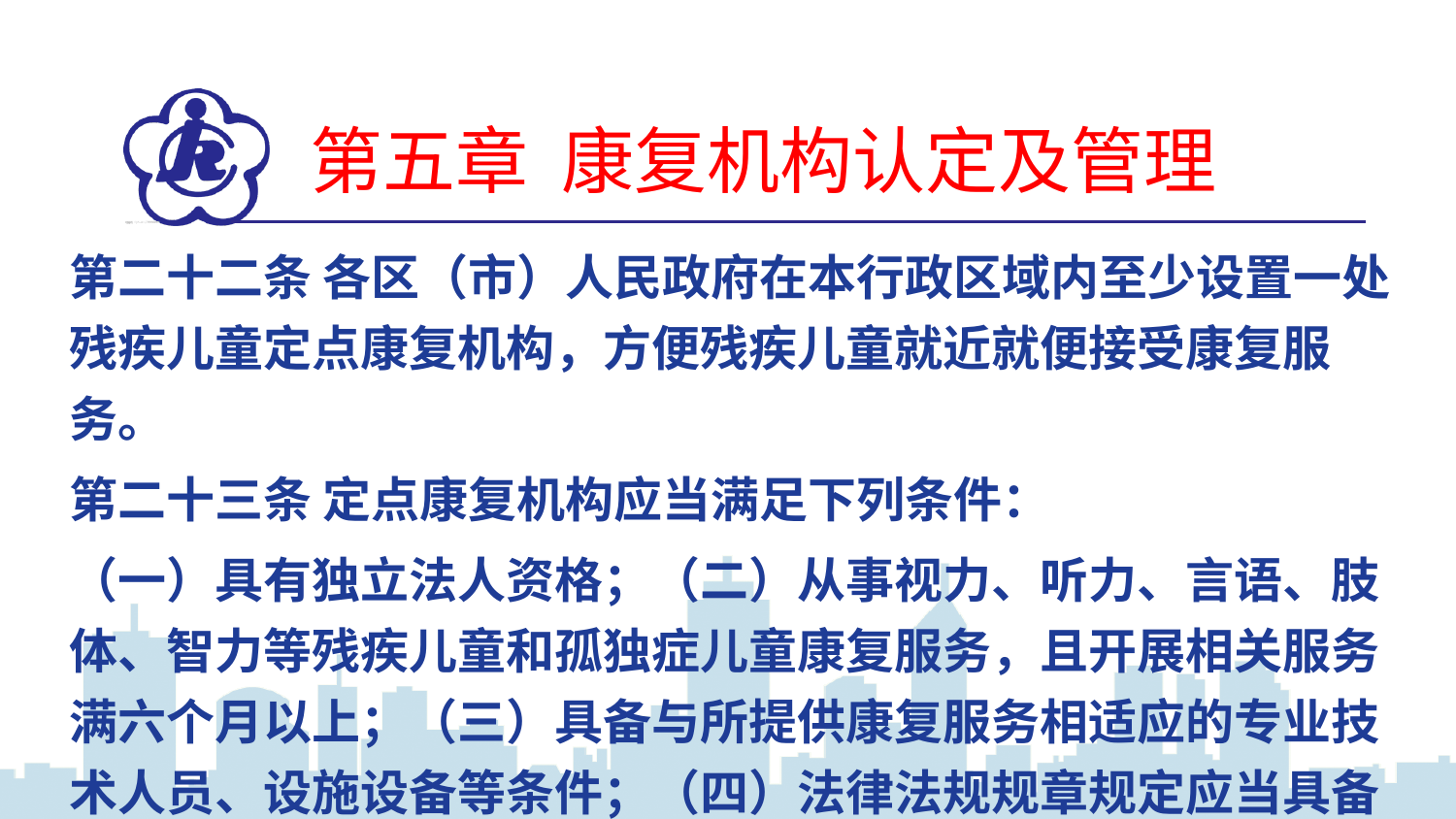

第五章  康复机构认定及管理
第二十二条 各区（市）人民政府在本行政区域内至少设置一处残疾儿童定点康复机构，方便残疾儿童就近就便接受康复服务。
第二十三条 定点康复机构应当满足下列条件：
（一）具有独立法人资格；（二）从事视力、听力、言语、肢体、智力等残疾儿童和孤独症儿童康复服务，且开展相关服务满六个月以上；（三）具备与所提供康复服务相适应的专业技术人员、设施设备等条件；（四）法律法规规章规定应当具备的其他条件。